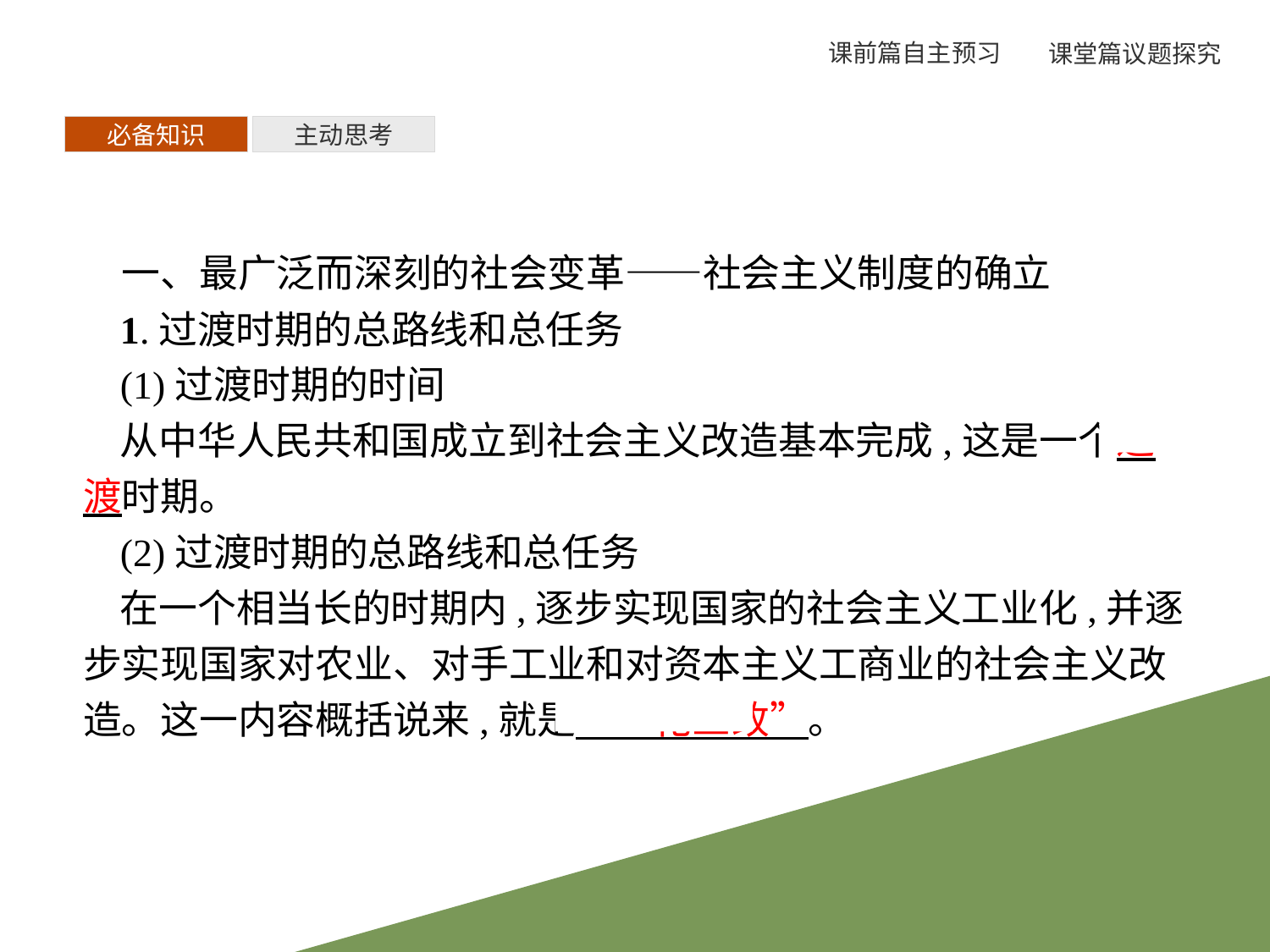

必备知识
主动思考
一、最广泛而深刻的社会变革——社会主义制度的确立
1.过渡时期的总路线和总任务
(1)过渡时期的时间
从中华人民共和国成立到社会主义改造基本完成,这是一个过渡时期。
(2)过渡时期的总路线和总任务
在一个相当长的时期内,逐步实现国家的社会主义工业化,并逐步实现国家对农业、对手工业和对资本主义工商业的社会主义改造。这一内容概括说来,就是“一化三改”。